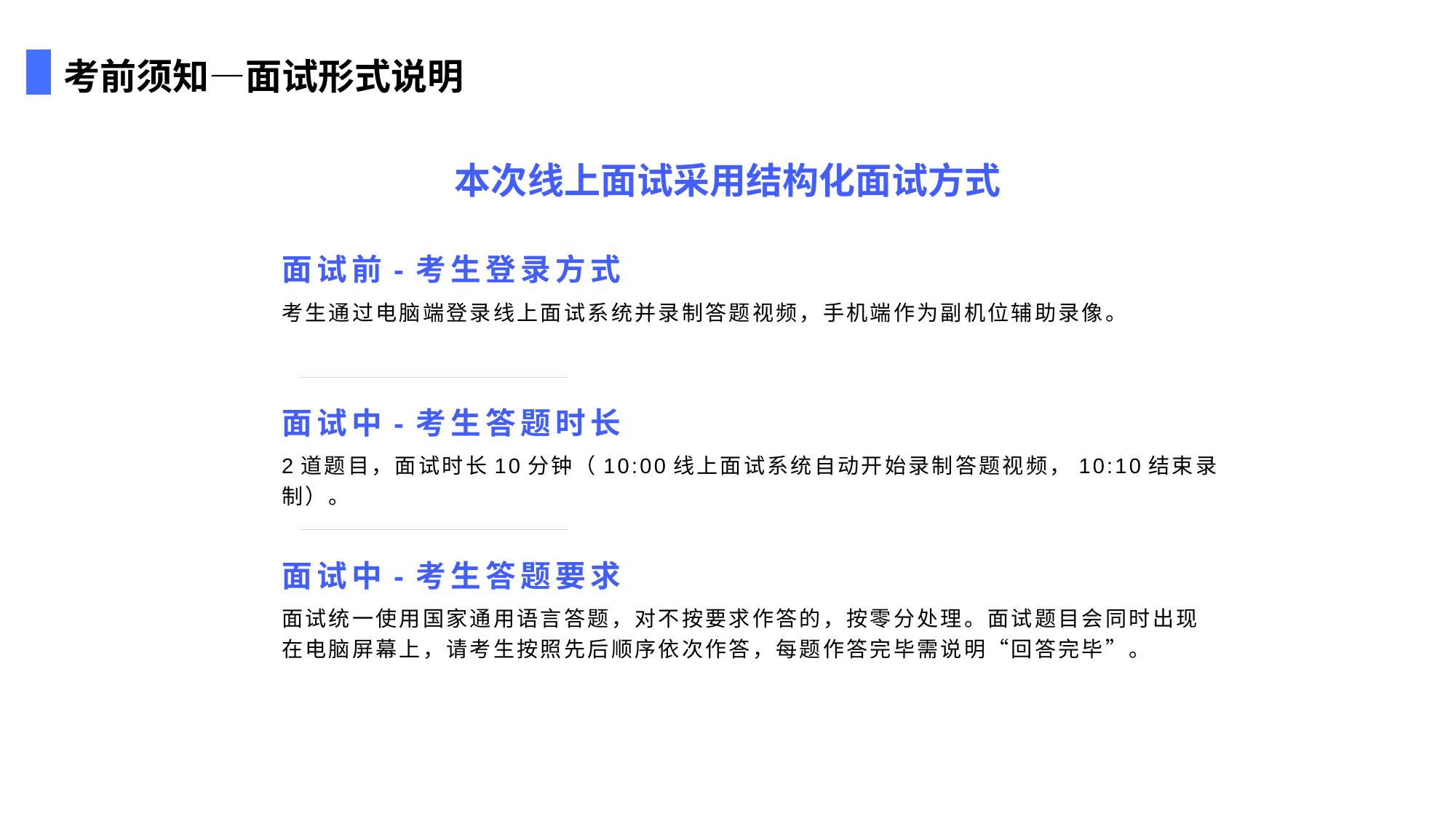

考前须知—面试形式说明
本次线上面试采用结构化面试方式
面试前-考生登录方式
考生通过电脑端登录线上面试系统并录制答题视频，手机端作为副机位辅助录像。

面试中-考生答题时长
2道题目，面试时长10分钟（10:00线上面试系统自动开始录制答题视频，10:10结束录制）。

面试中-考生答题要求
面试统一使用国家通用语言答题，对不按要求作答的，按零分处理。面试题目会同时出现在电脑屏幕上，请考生按照先后顺序依次作答，每题作答完毕需说明“回答完毕”。